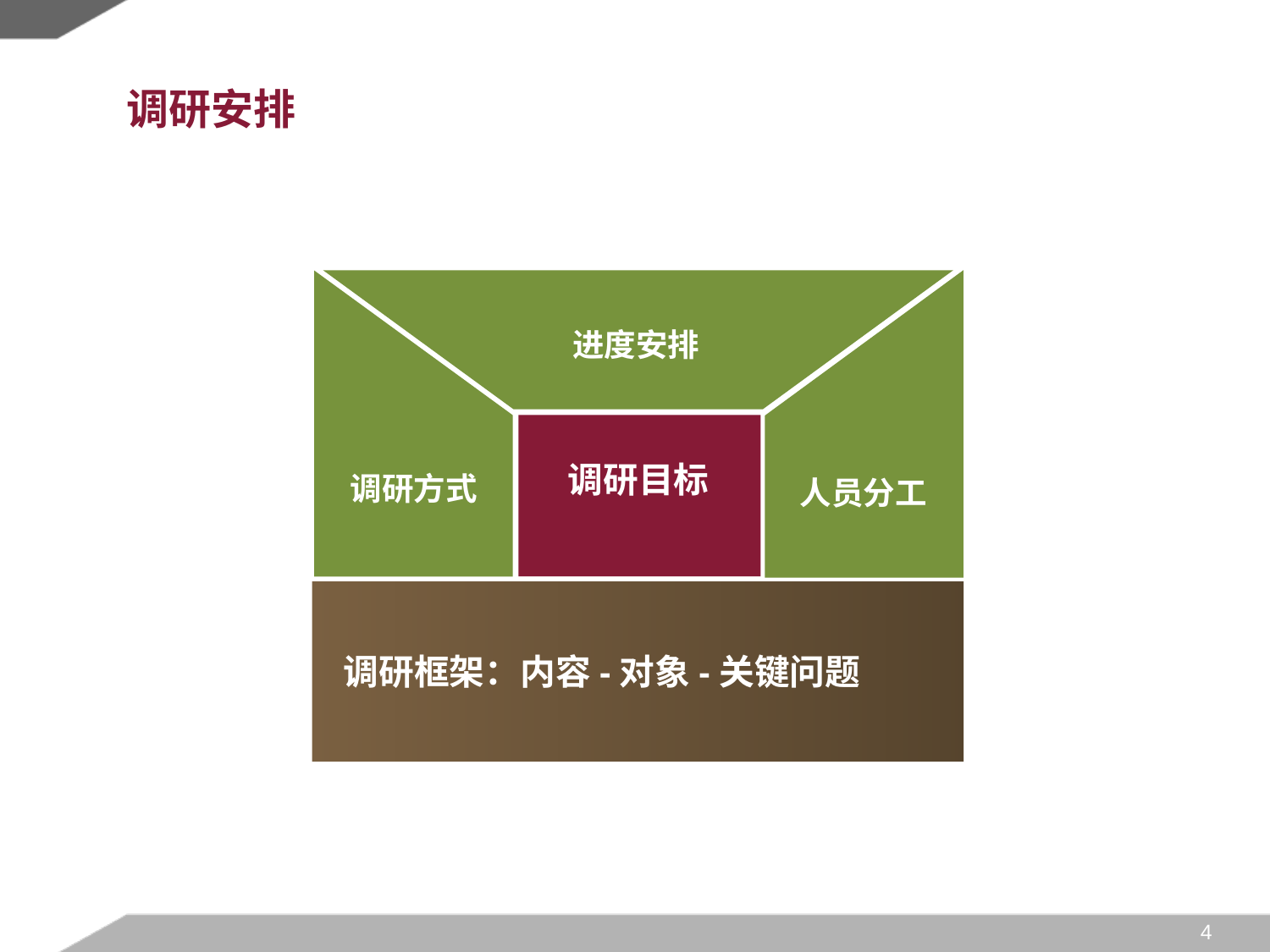

# 调研安排

进度安排

调研目标
调研方式
人员分工

调研框架：内容-对象-关键问题
4